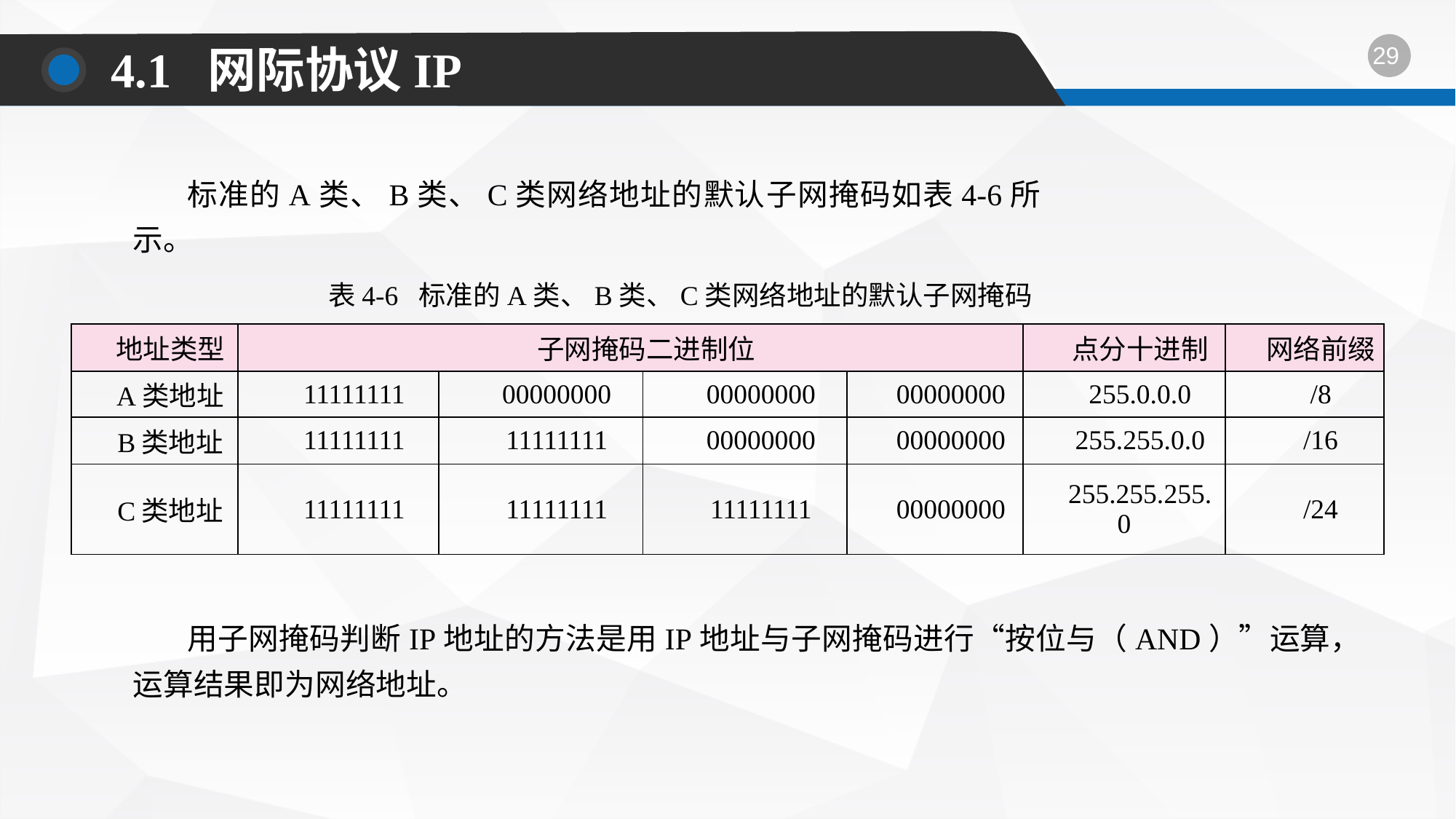

4.1  网际协议IP
标准的A类、B类、C类网络地址的默认子网掩码如表4-6所示。
表4-6  标准的A类、B类、C类网络地址的默认子网掩码
| 地址类型 | 子网掩码二进制位 |  |  |  | 点分十进制 | 网络前缀 |
| --- | --- | --- | --- | --- | --- | --- |
| A类地址 | 11111111 | 00000000 | 00000000 | 00000000 | 255.0.0.0 | /8 |
| B类地址 | 11111111 | 11111111 | 00000000 | 00000000 | 255.255.0.0 | /16 |
| C类地址 | 11111111 | 11111111 | 11111111 | 00000000 | 255.255.255.0 | /24 |
用子网掩码判断IP地址的方法是用IP地址与子网掩码进行“按位与（AND）”运算，运算结果即为网络地址。